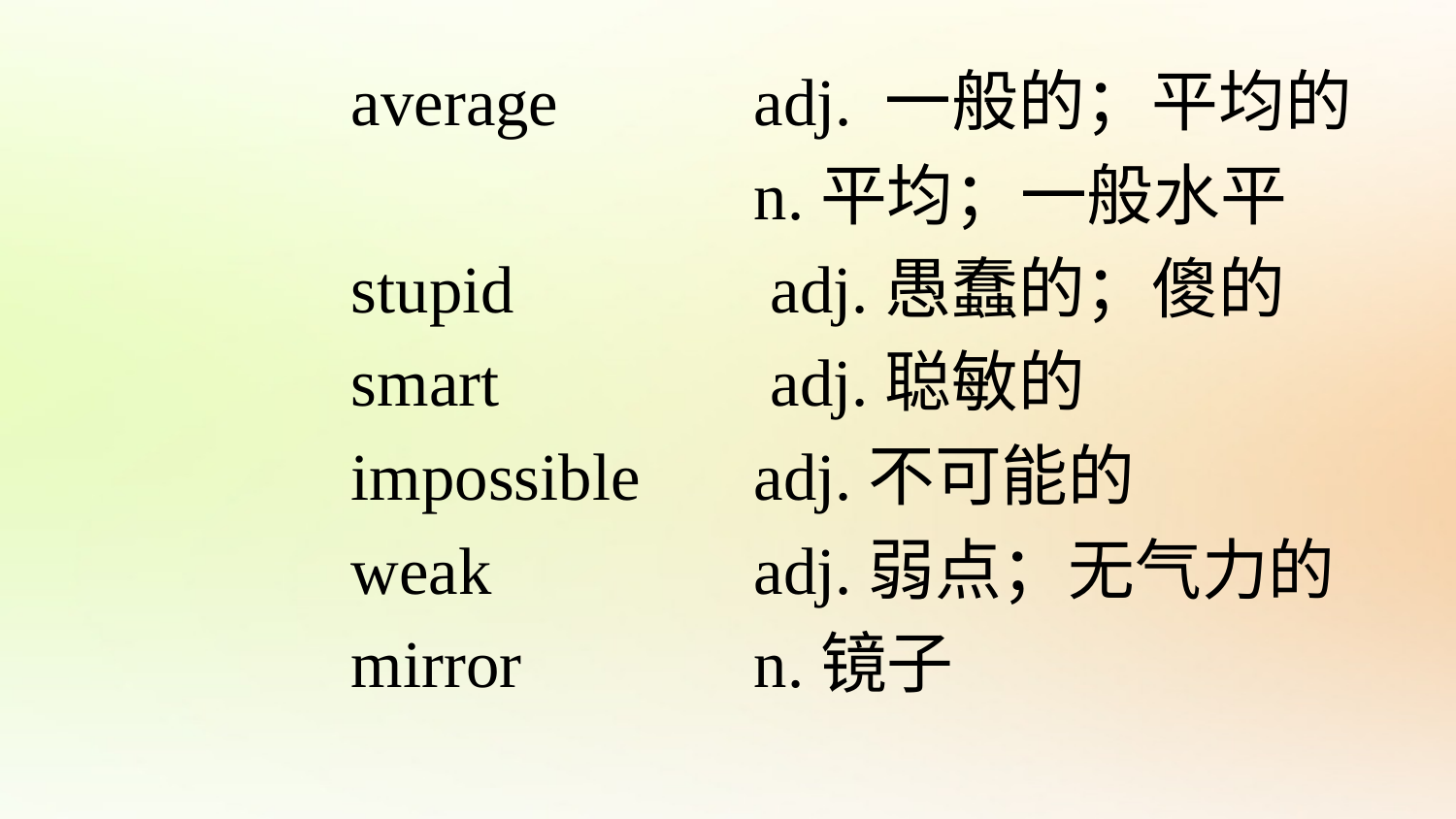

average

stupid
smart
impossible
weak
mirror

 adj. 一般的；平均的
 n.平均；一般水平
  adj.愚蠢的；傻的
  adj.聪敏的
 adj.不可能的
 adj.弱点；无气力的
 n.镜子